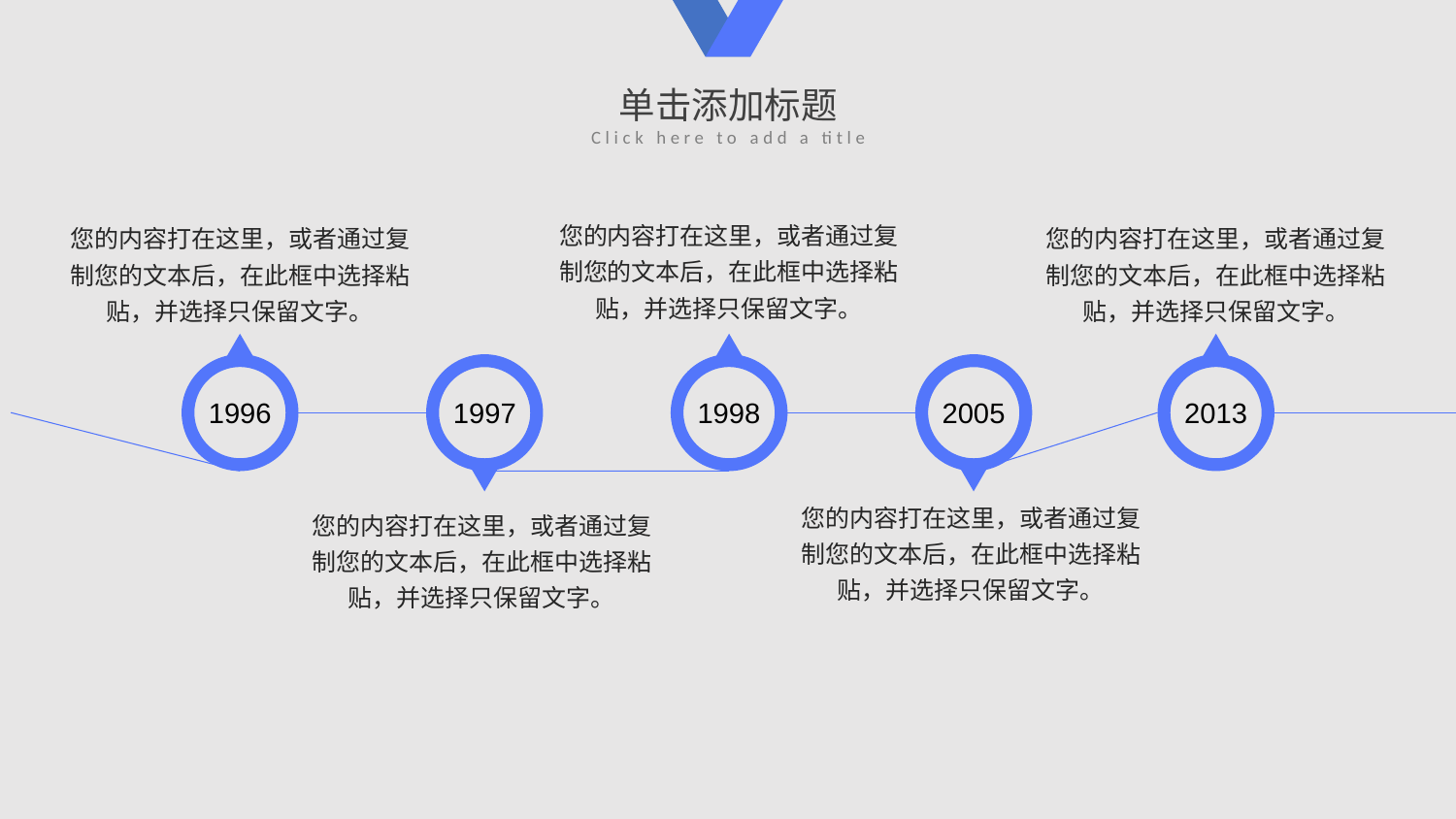

单击添加标题
Click here to add a title
您的内容打在这里，或者通过复制您的文本后，在此框中选择粘贴，并选择只保留文字。
您的内容打在这里，或者通过复制您的文本后，在此框中选择粘贴，并选择只保留文字。
您的内容打在这里，或者通过复制您的文本后，在此框中选择粘贴，并选择只保留文字。

1996

1998

2013

1997

2005
您的内容打在这里，或者通过复制您的文本后，在此框中选择粘贴，并选择只保留文字。
您的内容打在这里，或者通过复制您的文本后，在此框中选择粘贴，并选择只保留文字。